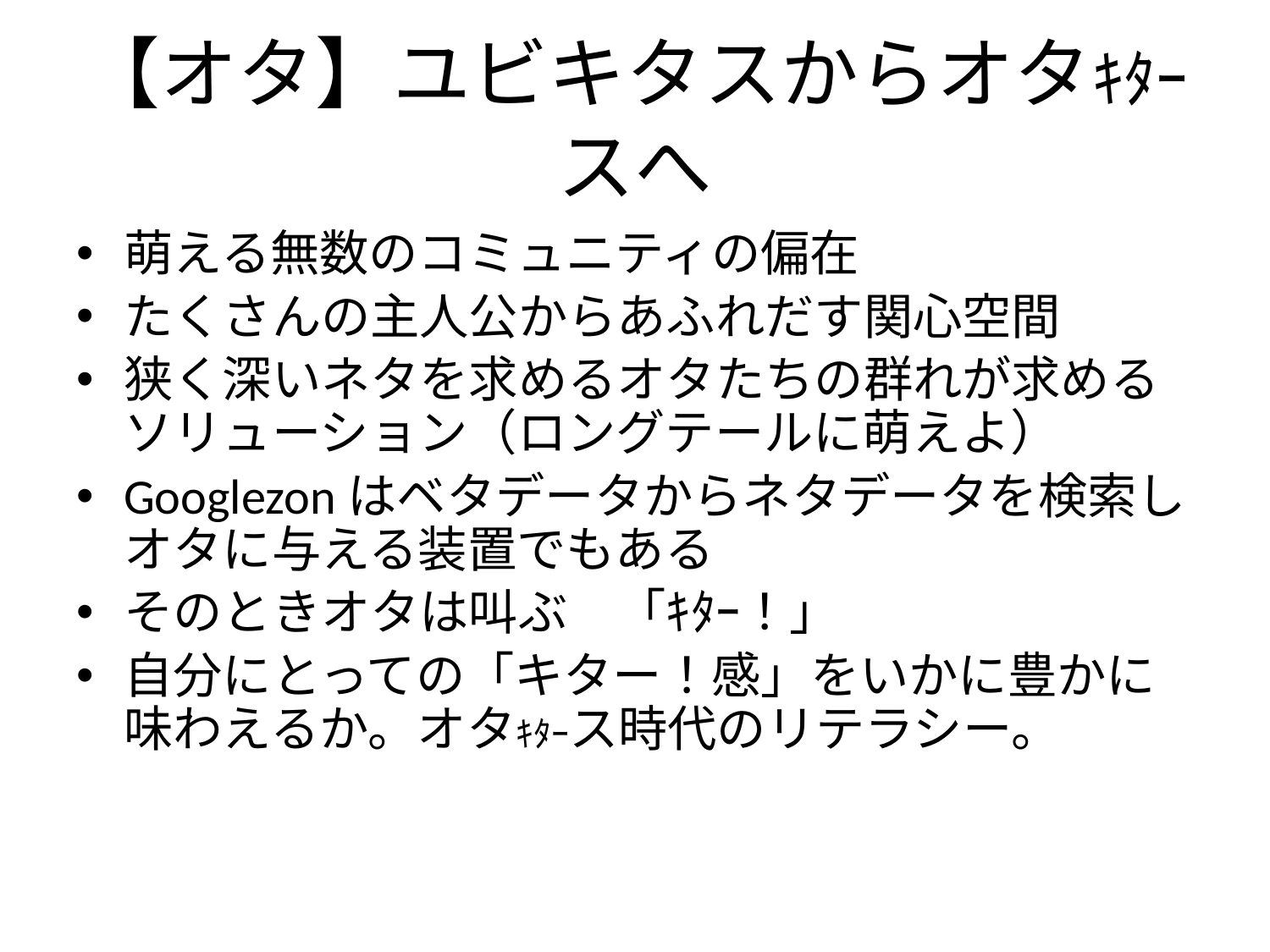

# 【オタ】ユビキタスからオタｷﾀｰスへ
萌える無数のコミュニティの偏在
たくさんの主人公からあふれだす関心空間
狭く深いネタを求めるオタたちの群れが求めるソリューション（ロングテールに萌えよ）
Googlezonはベタデータからネタデータを検索しオタに与える装置でもある
そのときオタは叫ぶ　「ｷﾀｰ！」
自分にとっての「キター！感」をいかに豊かに味わえるか。オタｷﾀｰス時代のリテラシー。